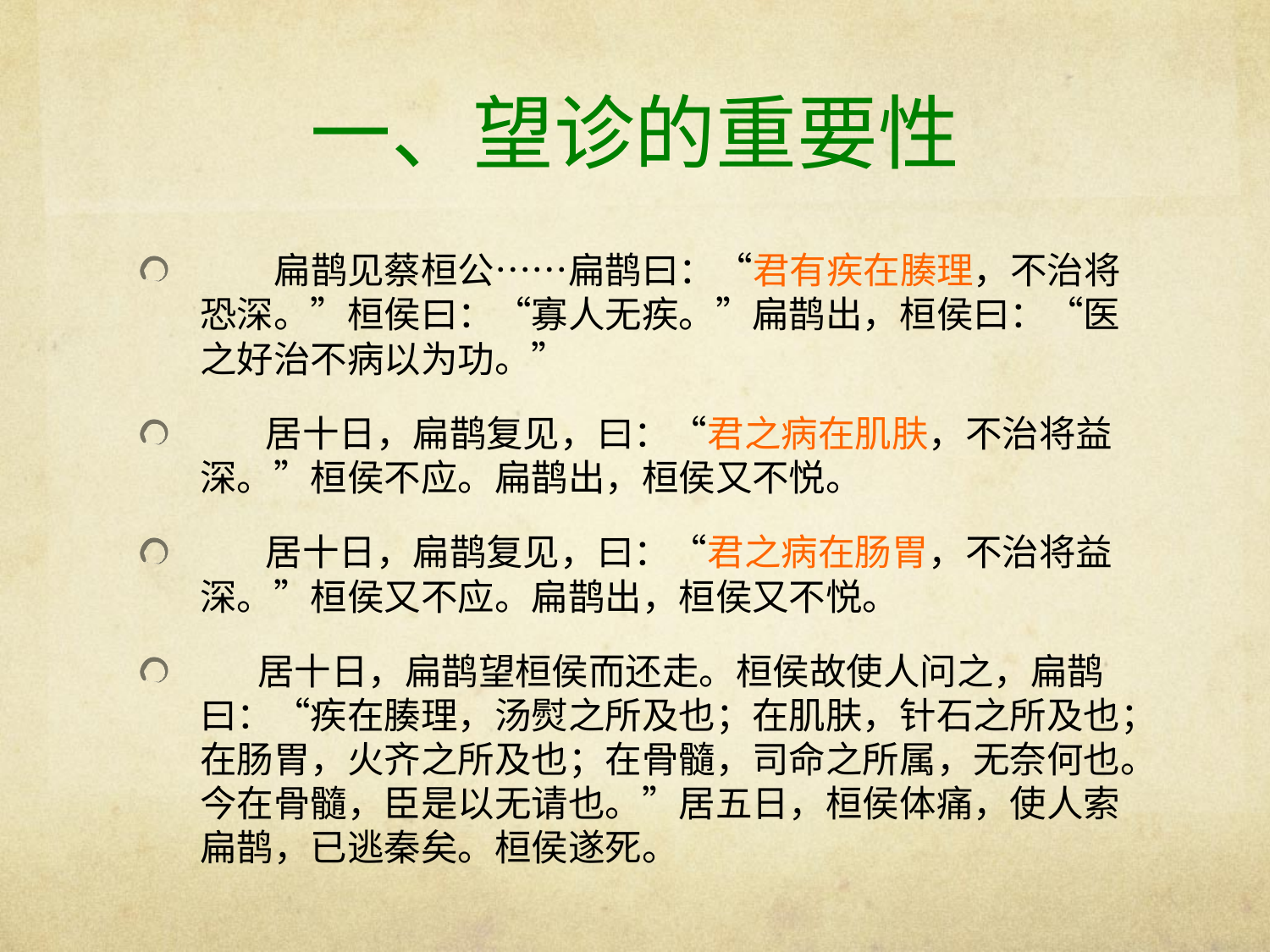

# 一、望诊的重要性
        扁鹊见蔡桓公……扁鹊曰：“君有疾在腠理，不治将恐深。”桓侯曰：“寡人无疾。”扁鹊出，桓侯曰：“医之好治不病以为功。”
       居十日，扁鹊复见，曰：“君之病在肌肤，不治将益深。”桓侯不应。扁鹊出，桓侯又不悦。
       居十日，扁鹊复见，曰：“君之病在肠胃，不治将益深。”桓侯又不应。扁鹊出，桓侯又不悦。
      居十日，扁鹊望桓侯而还走。桓侯故使人问之，扁鹊曰：“疾在腠理，汤熨之所及也；在肌肤，针石之所及也；在肠胃，火齐之所及也；在骨髓，司命之所属，无奈何也。今在骨髓，臣是以无请也。”居五日，桓侯体痛，使人索扁鹊，已逃秦矣。桓侯遂死。